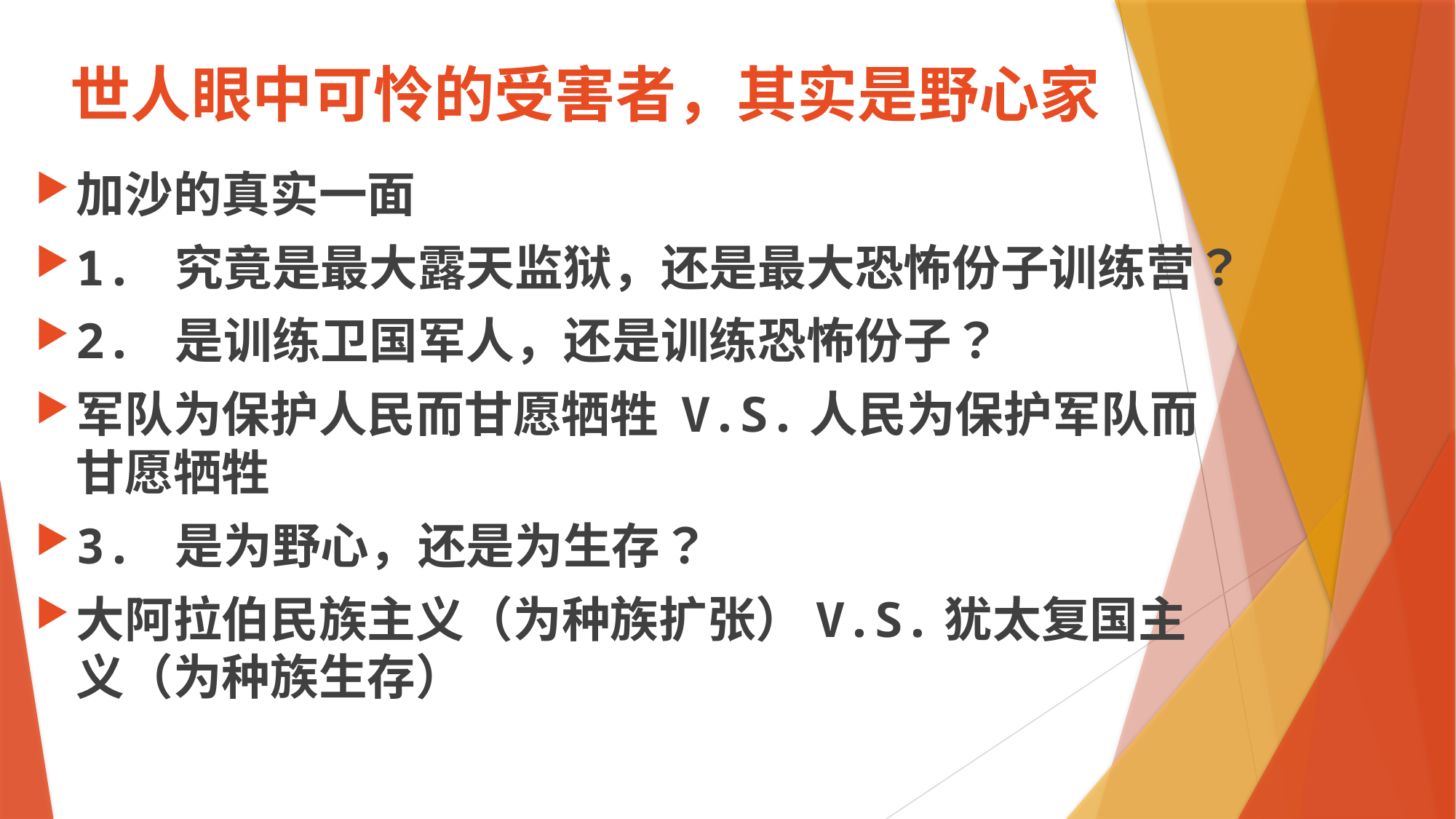

# 世人眼中可怜的受害者，其实是野心家
加沙的真实一面
1. 究竟是最大露天监狱，还是最大恐怖份子训练营？
2. 是训练卫国军人，还是训练恐怖份子？
军队为保护人民而甘愿牺牲 V.S.人民为保护军队而甘愿牺牲
3. 是为野心，还是为生存？
大阿拉伯民族主义（为种族扩张）V.S.犹太复国主义（为种族生存）